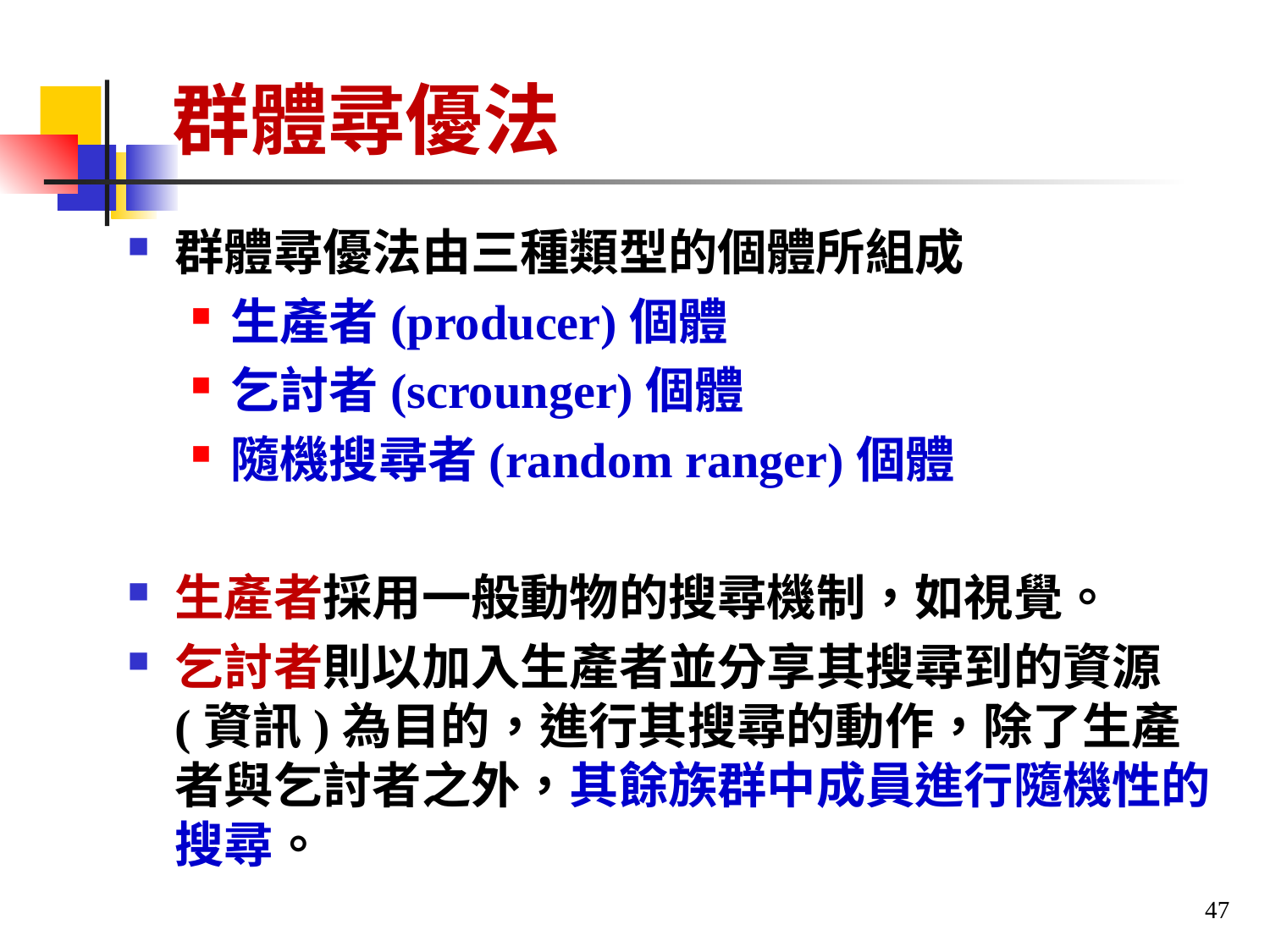

# 群體尋優法
群體尋優法由三種類型的個體所組成
生產者(producer)個體
乞討者(scrounger)個體
隨機搜尋者(random ranger)個體

生產者採用一般動物的搜尋機制，如視覺。
乞討者則以加入生產者並分享其搜尋到的資源(資訊)為目的，進行其搜尋的動作，除了生產者與乞討者之外，其餘族群中成員進行隨機性的搜尋。
47